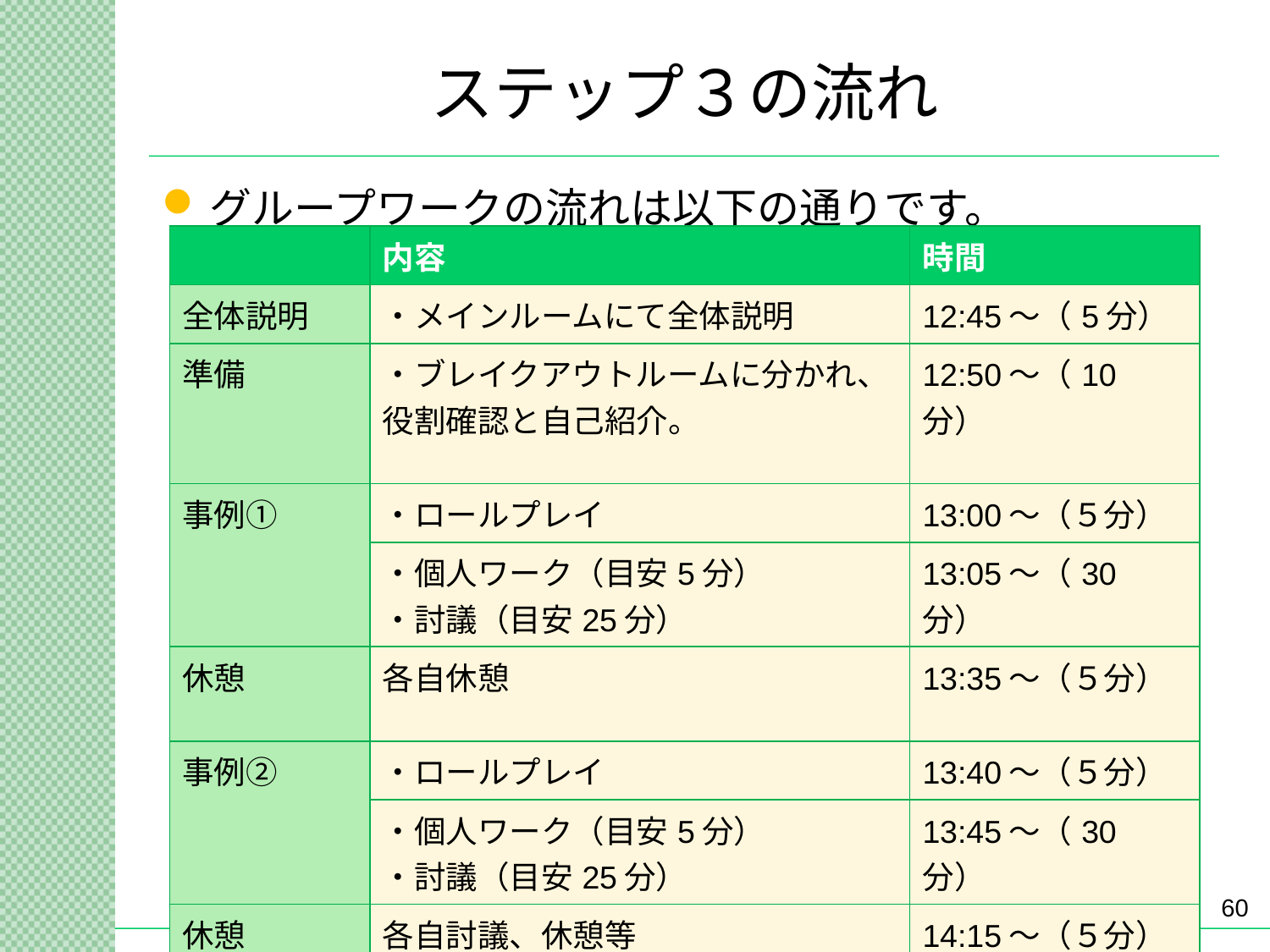

# ステップ３の流れ
グループワークの流れは以下の通りです。

|  | 内容 | 時間 |
| --- | --- | --- |
| 全体説明 | ・メインルームにて全体説明 | 12:45～（5分） |
| 準備 | ・ブレイクアウトルームに分かれ、役割確認と自己紹介。 | 12:50～（10分） |
| 事例① | ・ロールプレイ | 13:00～（５分） |
|  | ・個人ワーク（目安5分） ・討議（目安25分） | 13:05～（30分） |
| 休憩 | 各自休憩 | 13:35～（５分） |
| 事例② | ・ロールプレイ | 13:40～（５分） |
|  | ・個人ワーク（目安5分） ・討議（目安25分） | 13:45～（30分） |
| 休憩 | 各自討議、休憩等 | 14:15～（５分） |
| 発表、講評 | メインルームにて発表・講評 | 14:20～（20分） |
60
Copyright © Ministry of Health, Labour and Welfare, All Rights reserved.